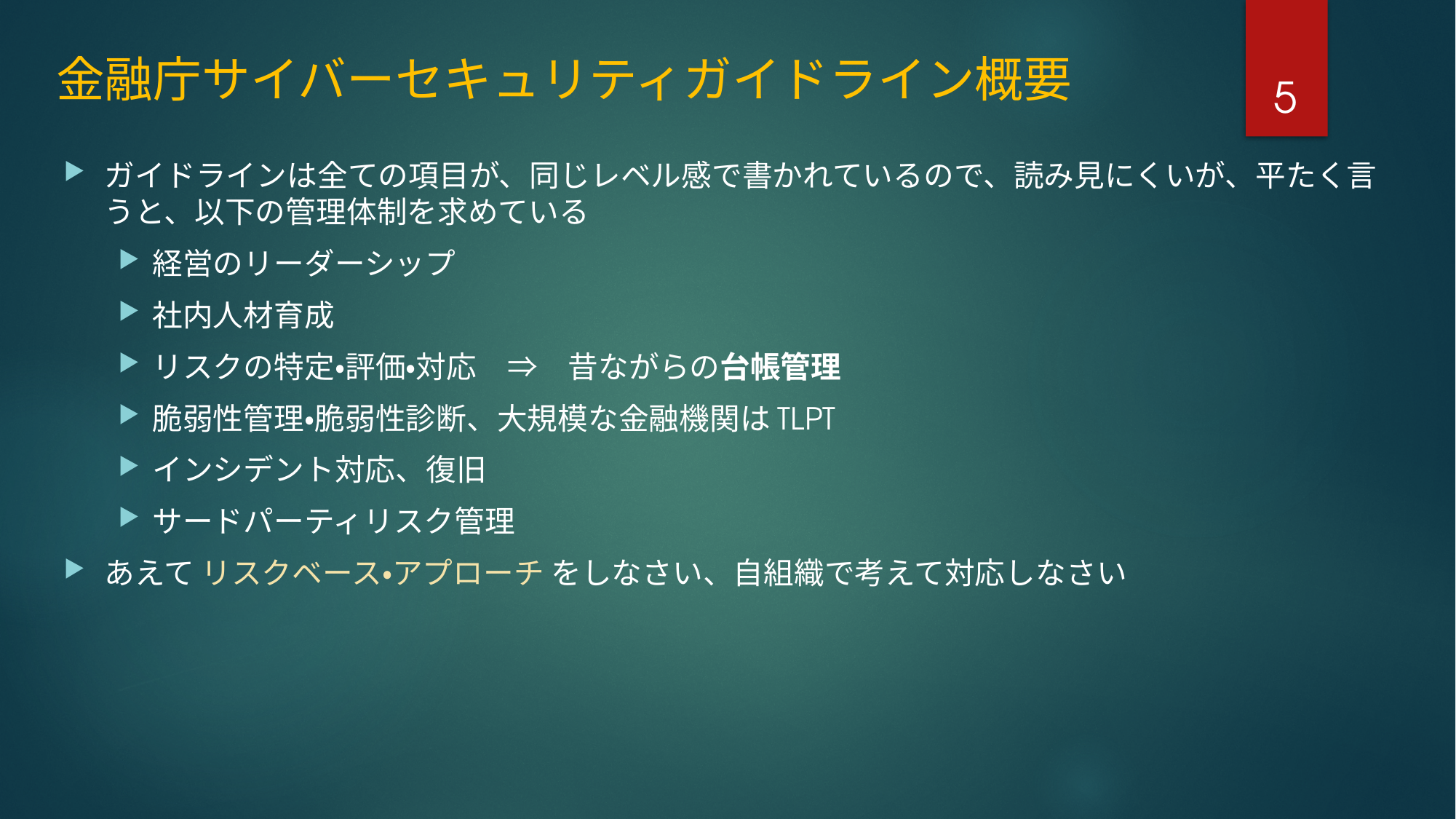

5
# 金融庁サイバーセキュリティガイドライン概要
ガイドラインは全ての項目が、同じレベル感で書かれているので、読み見にくいが、平たく言うと、以下の管理体制を求めている
経営のリーダーシップ
社内人材育成
リスクの特定・評価・対応　⇒　昔ながらの台帳管理
脆弱性管理・脆弱性診断、大規模な金融機関はTLPT
インシデント対応、復旧
サードパーティリスク管理
あえて リスクベース・アプローチ をしなさい、自組織で考えて対応しなさい